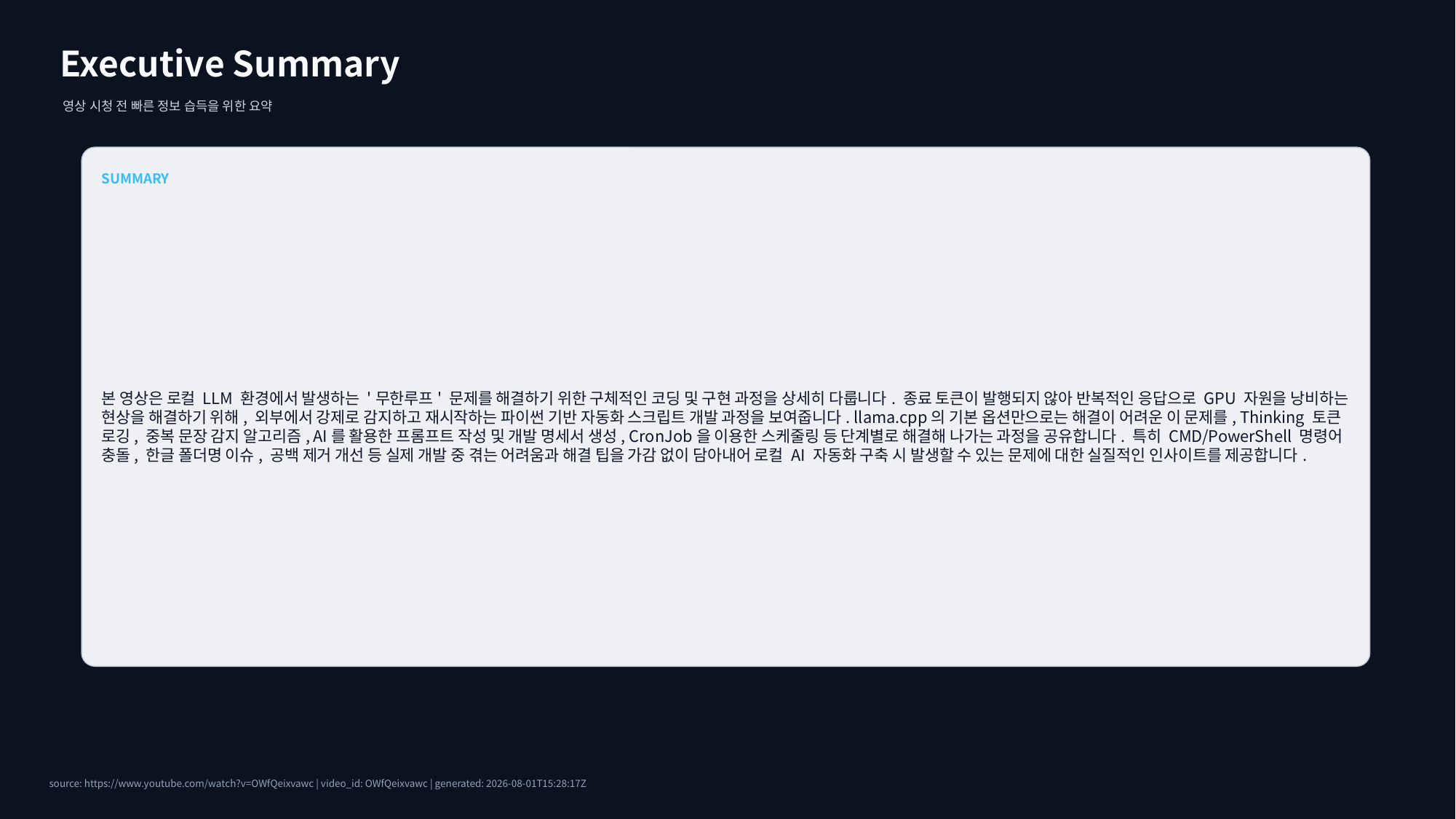

Executive Summary
영상 시청 전 빠른 정보 습득을 위한 요약

SUMMARY
본 영상은 로컬 LLM 환경에서 발생하는 '무한루프' 문제를 해결하기 위한 구체적인 코딩 및 구현 과정을 상세히 다룹니다. 종료 토큰이 발행되지 않아 반복적인 응답으로 GPU 자원을 낭비하는 현상을 해결하기 위해, 외부에서 강제로 감지하고 재시작하는 파이썬 기반 자동화 스크립트 개발 과정을 보여줍니다. llama.cpp의 기본 옵션만으로는 해결이 어려운 이 문제를, Thinking 토큰 로깅, 중복 문장 감지 알고리즘, AI를 활용한 프롬프트 작성 및 개발 명세서 생성, CronJob을 이용한 스케줄링 등 단계별로 해결해 나가는 과정을 공유합니다. 특히 CMD/PowerShell 명령어 충돌, 한글 폴더명 이슈, 공백 제거 개선 등 실제 개발 중 겪는 어려움과 해결 팁을 가감 없이 담아내어 로컬 AI 자동화 구축 시 발생할 수 있는 문제에 대한 실질적인 인사이트를 제공합니다.
source: https://www.youtube.com/watch?v=OWfQeixvawc | video_id: OWfQeixvawc | generated: 2026-08-01T15:28:17Z